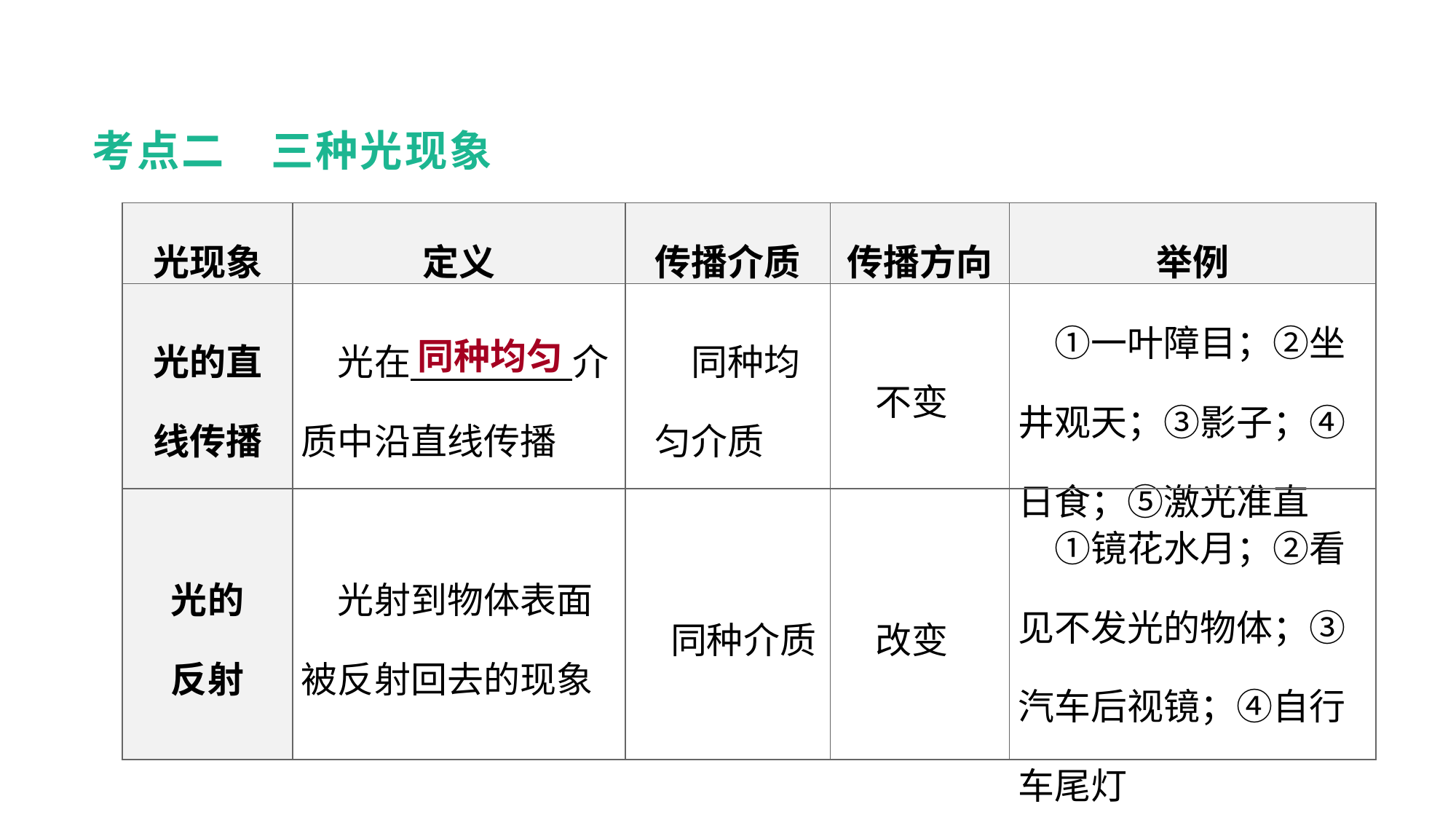

考点二　三种光现象
| 光现象 | 定义 | 传播介质 | 传播方向 | 举例 |
| --- | --- | --- | --- | --- |
| 光的直 线传播 | 光在　　　 　介质中沿直线传播 | 同种均 匀介质 | 不变 | ①一叶障目；②坐井观天；③影子；④日食；⑤激光准直 |
| 光的 反射 | 光射到物体表面被反射回去的现象 | 同种介质 | 改变 | ①镜花水月；②看见不发光的物体；③汽车后视镜；④自行车尾灯 |
教材梳理 夯实基础
同种均匀